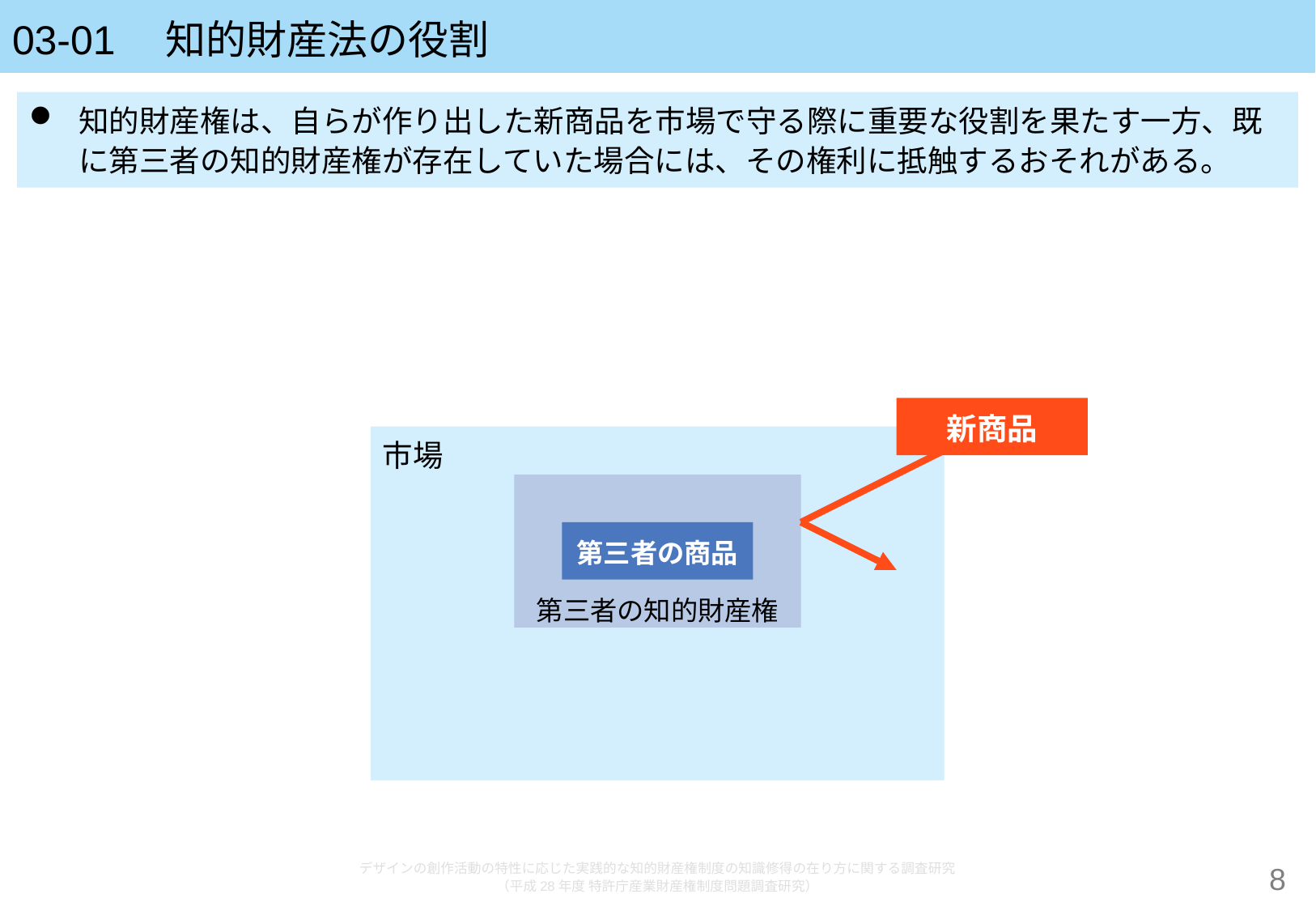

# 03-01　知的財産法の役割
知的財産権は、自らが作り出した新商品を市場で守る際に重要な役割を果たす一方、既に第三者の知的財産権が存在していた場合には、その権利に抵触するおそれがある。
新商品
市場

第三者の商品
第三者の知的財産権
デザインの創作活動の特性に応じた実践的な知的財産権制度の知識修得の在り方に関する調査研究
（平成28年度 特許庁産業財産権制度問題調査研究）
8